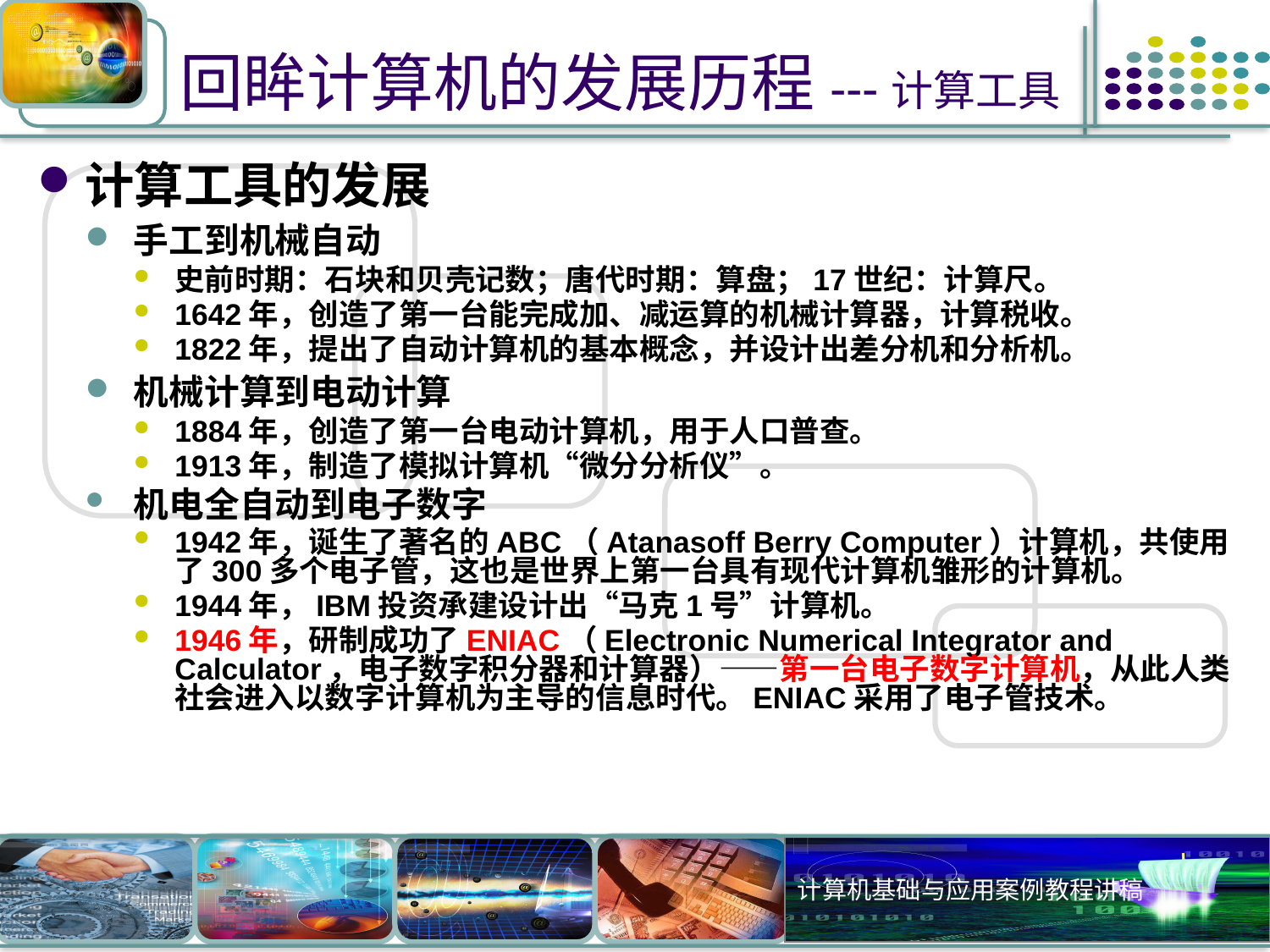

# 回眸计算机的发展历程---计算工具
计算工具的发展
手工到机械自动
史前时期：石块和贝壳记数；唐代时期：算盘；17世纪：计算尺。
1642年，创造了第一台能完成加、减运算的机械计算器，计算税收。
1822年，提出了自动计算机的基本概念，并设计出差分机和分析机。
机械计算到电动计算
1884年，创造了第一台电动计算机，用于人口普查。
1913年，制造了模拟计算机“微分分析仪”。
机电全自动到电子数字
1942年，诞生了著名的ABC（Atanasoff Berry Computer）计算机，共使用了300多个电子管，这也是世界上第一台具有现代计算机雏形的计算机。
1944年，IBM投资承建设计出“马克1号”计算机。
1946年，研制成功了ENIAC（Electronic Numerical Integrator and Calculator，电子数字积分器和计算器）——第一台电子数字计算机，从此人类社会进入以数字计算机为主导的信息时代。ENIAC采用了电子管技术。